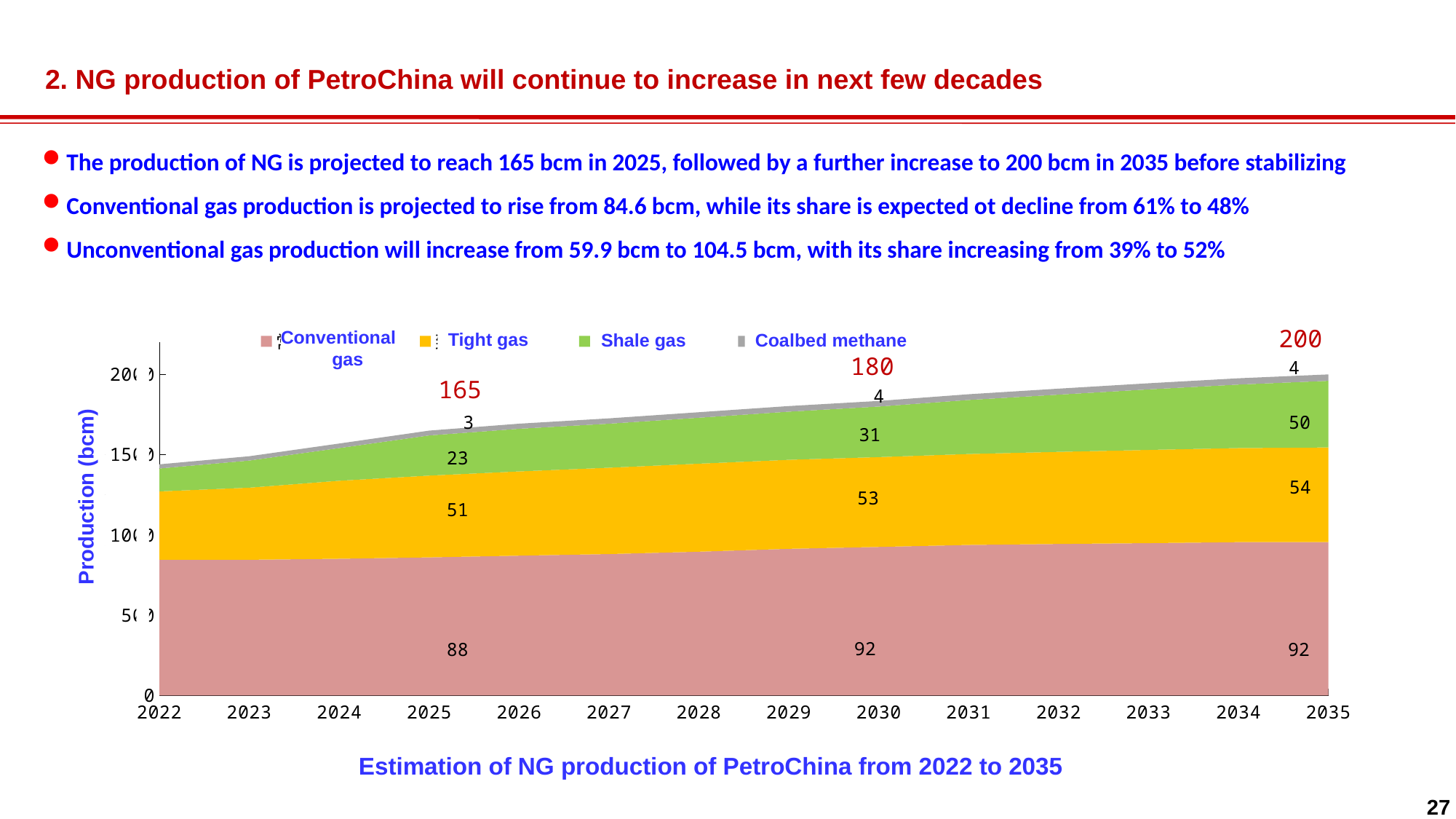

2. NG production of PetroChina will continue to increase in next few decades
The production of NG is projected to reach 165 bcm in 2025, followed by a further increase to 200 bcm in 2035 before stabilizing
Conventional gas production is projected to rise from 84.6 bcm, while its share is expected ot decline from 61% to 48%
Unconventional gas production will increase from 59.9 bcm to 104.5 bcm, with its share increasing from 39% to 52%
200

### Chart

| Category | 常规气 | 致密气 | 页岩气 | 煤层气 |
|---|---|---|---|---|
| 2022 | 845.748014294792 | 425.46324 | 142.725575 | 26.0357000730769 |
| 2023 | 845.102179541507 | 449.502928461795 | 169.051654695922 | 26.6022040076923 |
| 2024 | 851.660818076953 | 486.047452397882 | 203.645821387 | 28.3844458006154 |
| 2025 | 860.094614698198 | 509.790424228789 | 250.071816289376 | 30.0373752124892 |
| 2026 | 870.83853702815 | 524.871072715817 | 265.874844481936 | 31.6494903393939 |
| 2027 | 880.655564809076 | 538.211462422667 | 274.125908990346 | 33.2648909509203 |
| 2028 | 895.528709027646 | 548.51670550547 | 286.293183682236 | 34.1639547765907 |
| 2029 | 913.489664510493 | 554.531546240847 | 300.146559615208 | 34.7225799911541 |
| 2030 | 925.160216221748 | 559.728884800493 | 315.03722745408 | 34.9960073519572 |
| 2031 | 937.655807649374 | 566.554763262522 | 336.648673302483 | 35.7700057004072 |
| 2032 | 943.777339330701 | 573.793057184469 | 356.61762028228 | 37.0864429622949 |
| 2033 | 948.773919424845 | 580.936158295795 | 377.037548439655 | 38.1250491015502 |
| 2034 | 954.843080652714 | 586.294590430289 | 395.799566341942 | 39.1107323391683 |
| 2035 | 954.587709904912 | 590.410948353465 | 415.099182601038 | 40.0019190051582 |
180
4
165
4
3
50
31
23
54
53
51
92
92
88
Conventional
gas

Tight gas
Shale gas
Coalbed methane
Production (bcm)
Estimation of NG production of PetroChina from 2022 to 2035